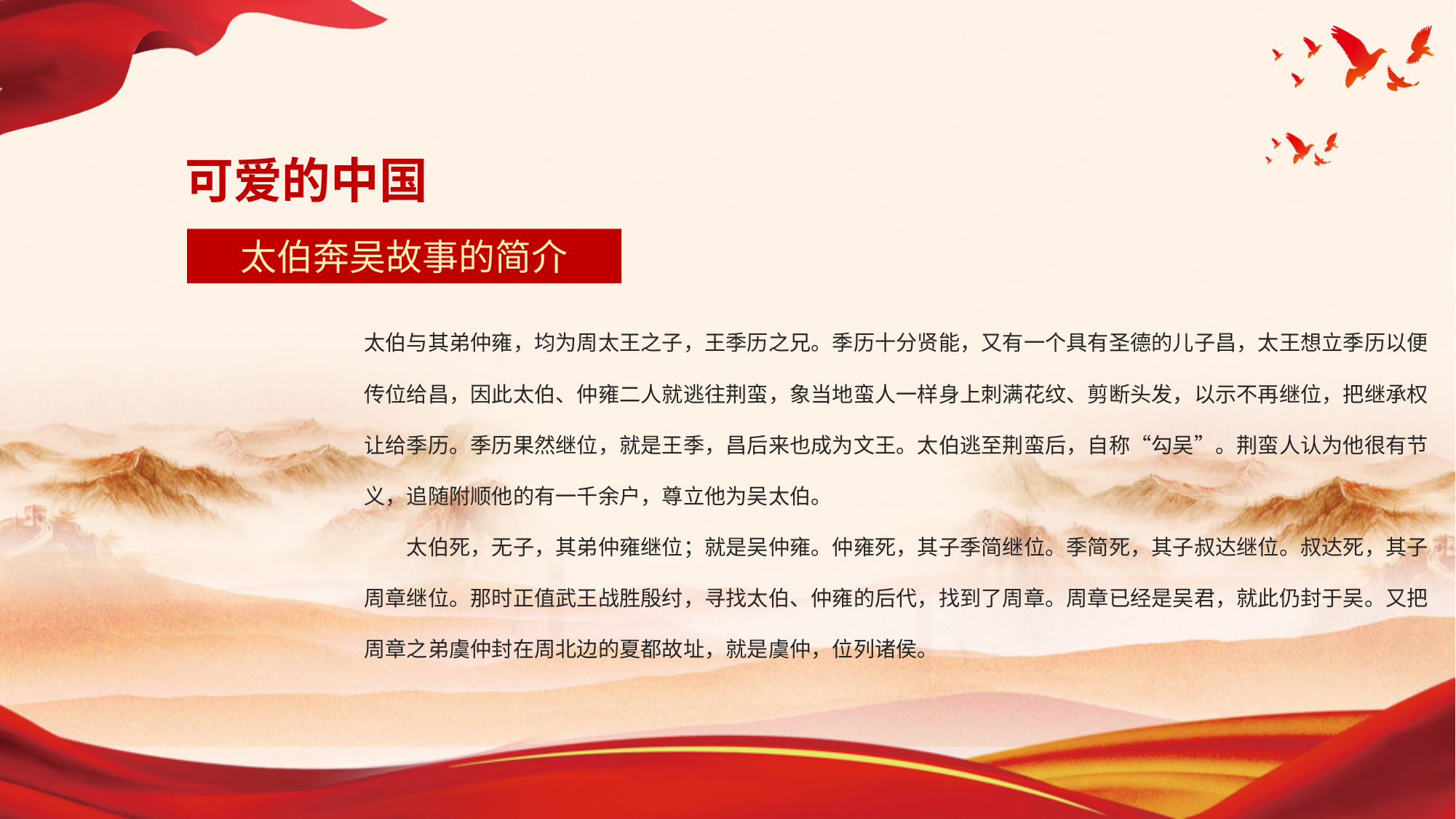

可爱的中国
太伯奔吴故事的简介
太伯与其弟仲雍，均为周太王之子，王季历之兄。季历十分贤能，又有一个具有圣德的儿子昌，太王想立季历以便传位给昌，因此太伯、仲雍二人就逃往荆蛮，象当地蛮人一样身上刺满花纹、剪断头发，以示不再继位，把继承权让给季历。季历果然继位，就是王季，昌后来也成为文王。太伯逃至荆蛮后，自称“勾吴”。荆蛮人认为他很有节义，追随附顺他的有一千余户，尊立他为吴太伯。
　　太伯死，无子，其弟仲雍继位；就是吴仲雍。仲雍死，其子季简继位。季简死，其子叔达继位。叔达死，其子周章继位。那时正值武王战胜殷纣，寻找太伯、仲雍的后代，找到了周章。周章已经是吴君，就此仍封于吴。又把周章之弟虞仲封在周北边的夏都故址，就是虞仲，位列诸侯。